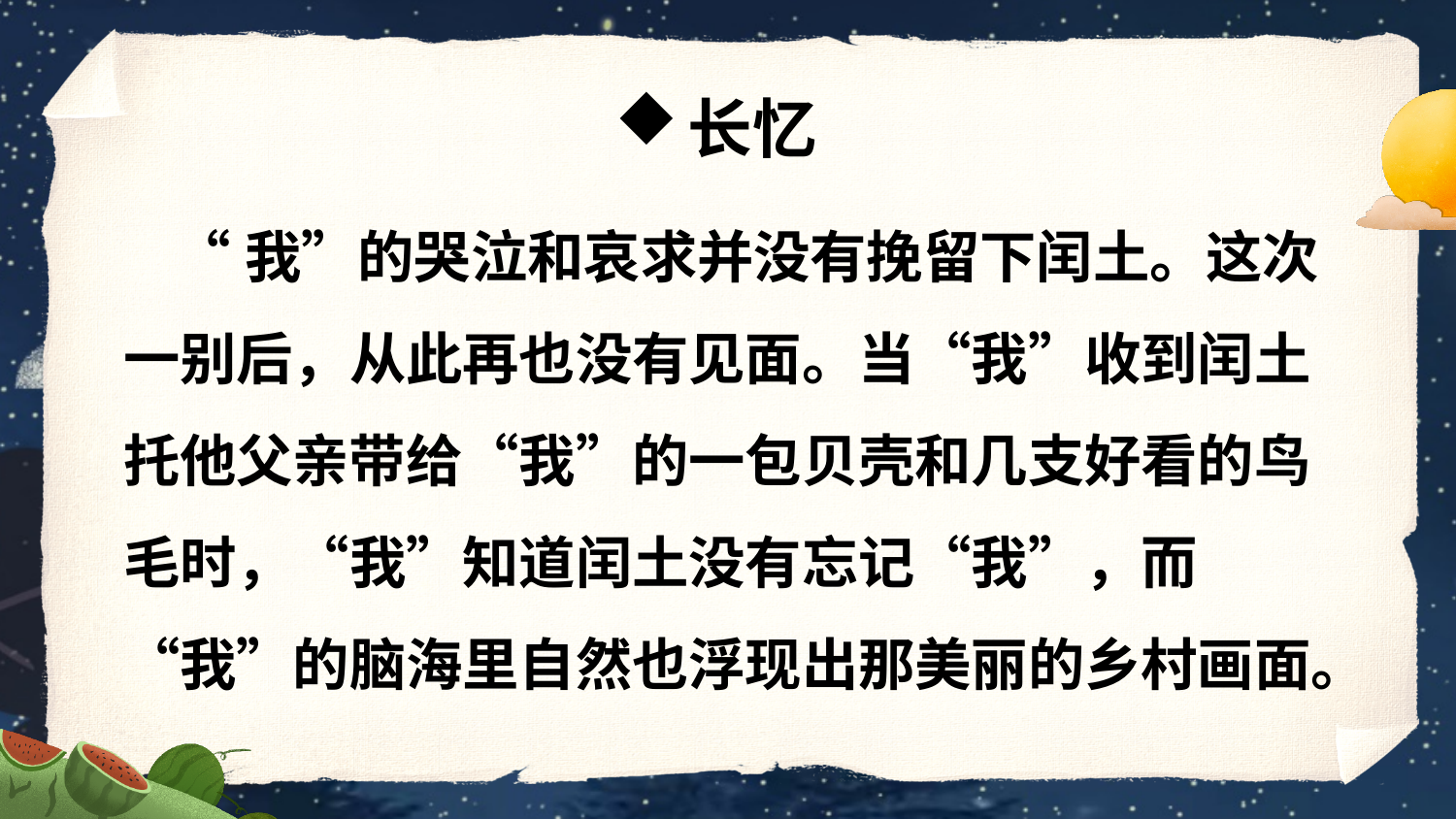

长忆
    “我”的哭泣和哀求并没有挽留下闰土。这次一别后，从此再也没有见面。当“我”收到闰土托他父亲带给“我”的一包贝壳和几支好看的鸟毛时，“我”知道闰土没有忘记“我”，而“我”的脑海里自然也浮现出那美丽的乡村画面。